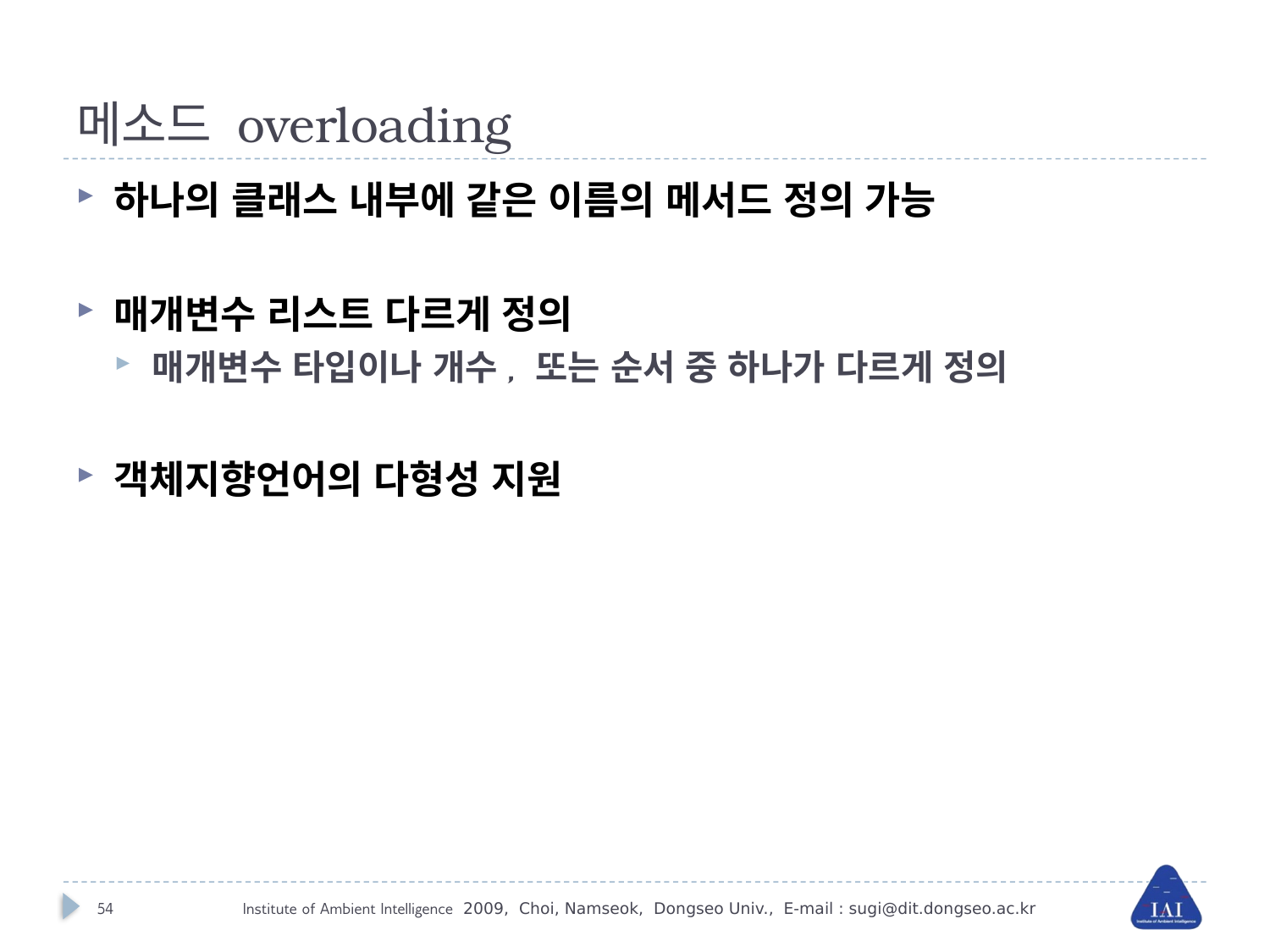

# 메소드 overloading
하나의 클래스 내부에 같은 이름의 메서드 정의 가능

매개변수 리스트 다르게 정의
매개변수 타입이나 개수, 또는 순서 중 하나가 다르게 정의

객체지향언어의 다형성 지원